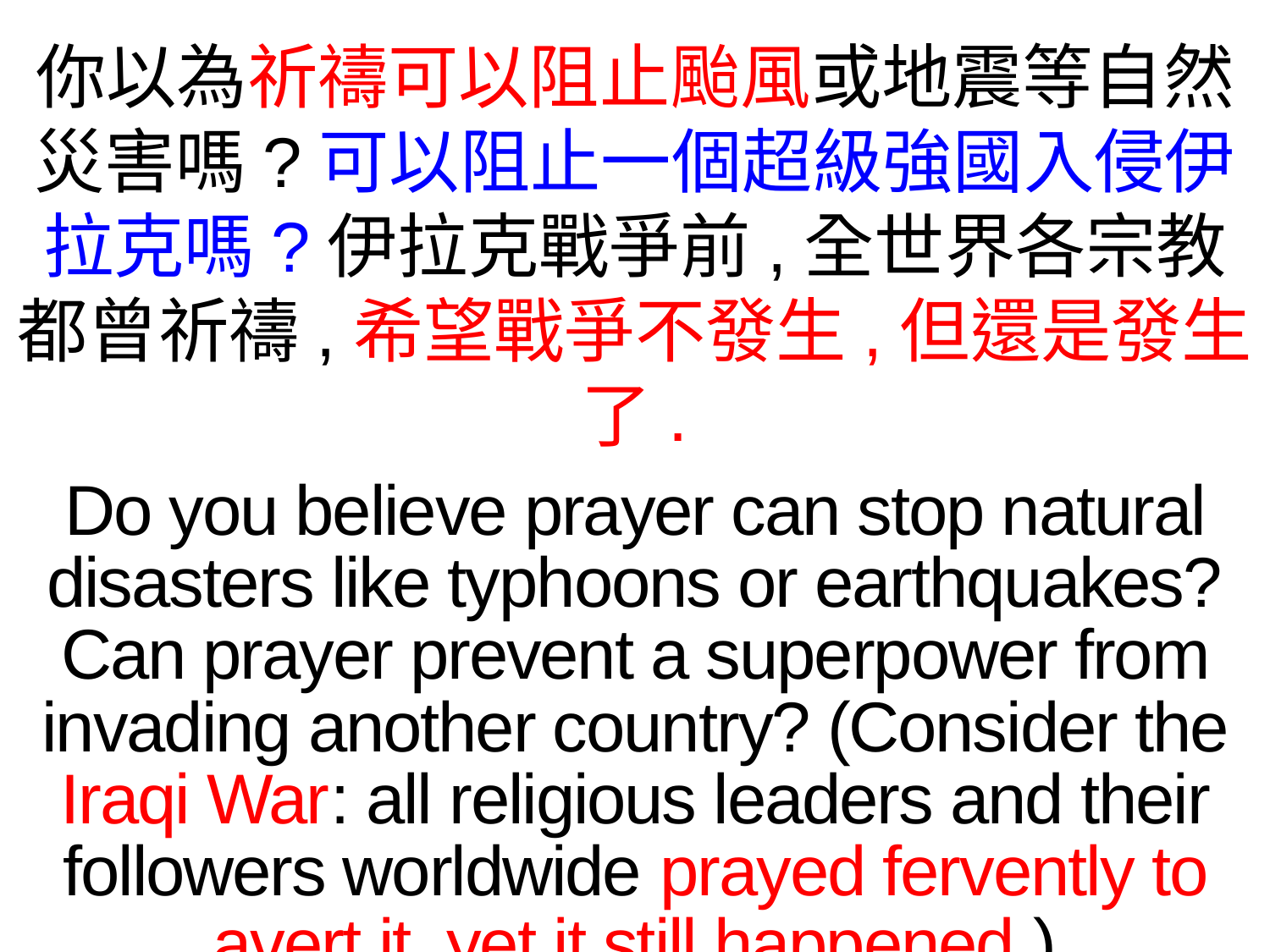

你以為祈禱可以阻止颱風或地震等自然災害嗎?可以阻止一個超級強國入侵伊拉克嗎?伊拉克戰爭前,全世界各宗教都曾祈禱,希望戰爭不發生,但還是發生了.
Do you believe prayer can stop natural disasters like typhoons or earthquakes?
Can prayer prevent a superpower from invading another country? (Consider the Iraqi War: all religious leaders and their followers worldwide prayed fervently to avert it, yet it still happened.)